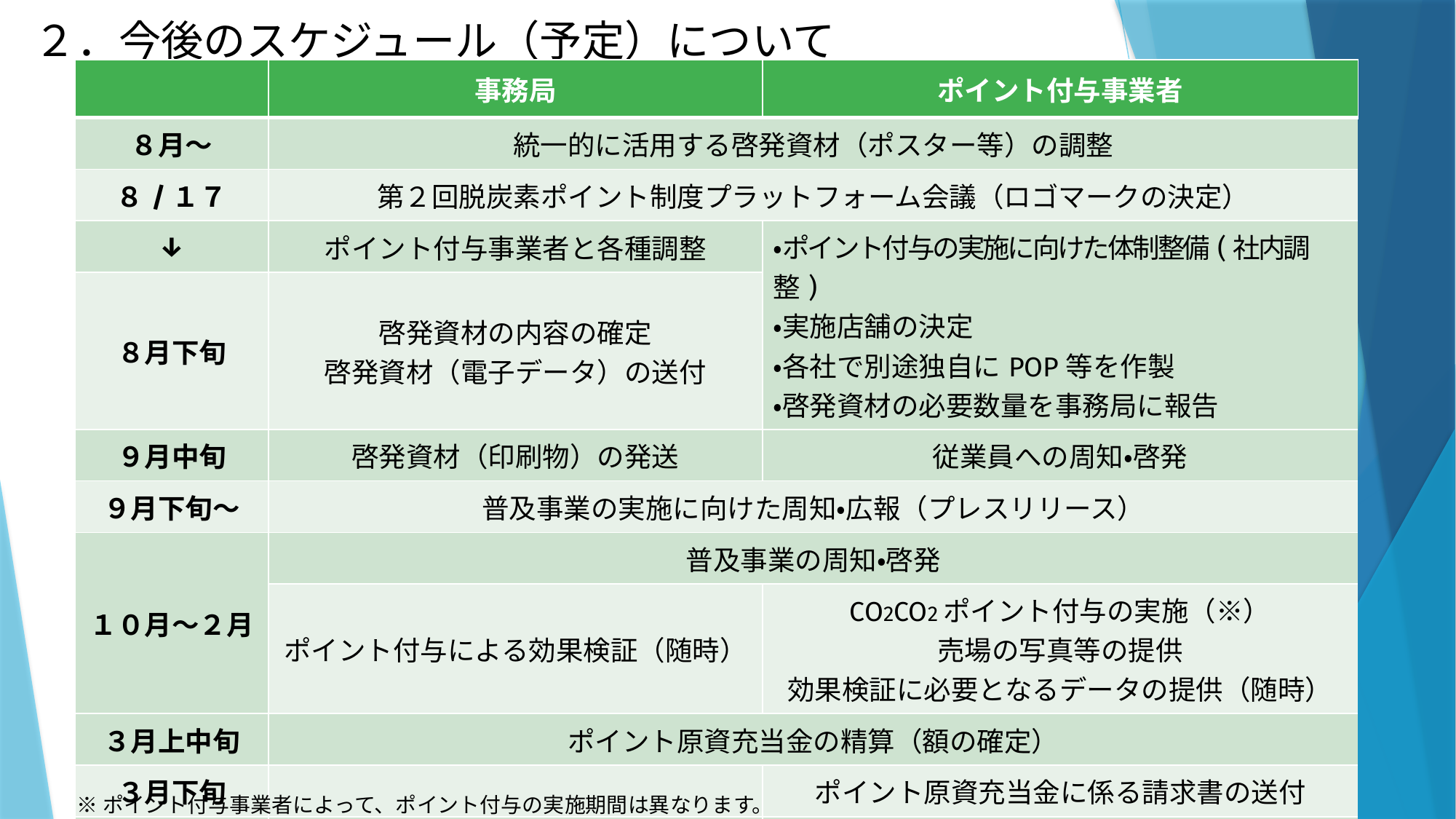

# ２．今後のスケジュール（予定）について
|  | 事務局 | ポイント付与事業者 |
| --- | --- | --- |
| ８月～ | 統一的に活用する啓発資材（ポスター等）の調整 |  |
| ８/１７ | 第２回脱炭素ポイント制度プラットフォーム会議（ロゴマークの決定） |  |
| ↓ | ポイント付与事業者と各種調整 | ・ポイント付与の実施に向けた体制整備(社内調整) ・実施店舗の決定 ・各社で別途独自にPOP等を作製 ・啓発資材の必要数量を事務局に報告 |
| ８月下旬 | 啓発資材の内容の確定 啓発資材（電子データ）の送付 |  |
| ９月中旬 | 啓発資材（印刷物）の発送 | 従業員への周知・啓発 |
| ９月下旬～ | 普及事業の実施に向けた周知・広報（プレスリリース） |  |
| １０月～２月 | 普及事業の周知・啓発 |  |
|  | ポイント付与による効果検証（随時） | CO2CO2ポイント付与の実施（※） 売場の写真等の提供 効果検証に必要となるデータの提供（随時） |
| ３月上中旬 | ポイント原資充当金の精算（額の確定） |  |
| ３月下旬 |  | ポイント原資充当金に係る請求書の送付 |
| ４月～５月 | ポイント原資充当金の支払い |  |
※ポイント付与事業者によって、ポイント付与の実施期間は異なります。